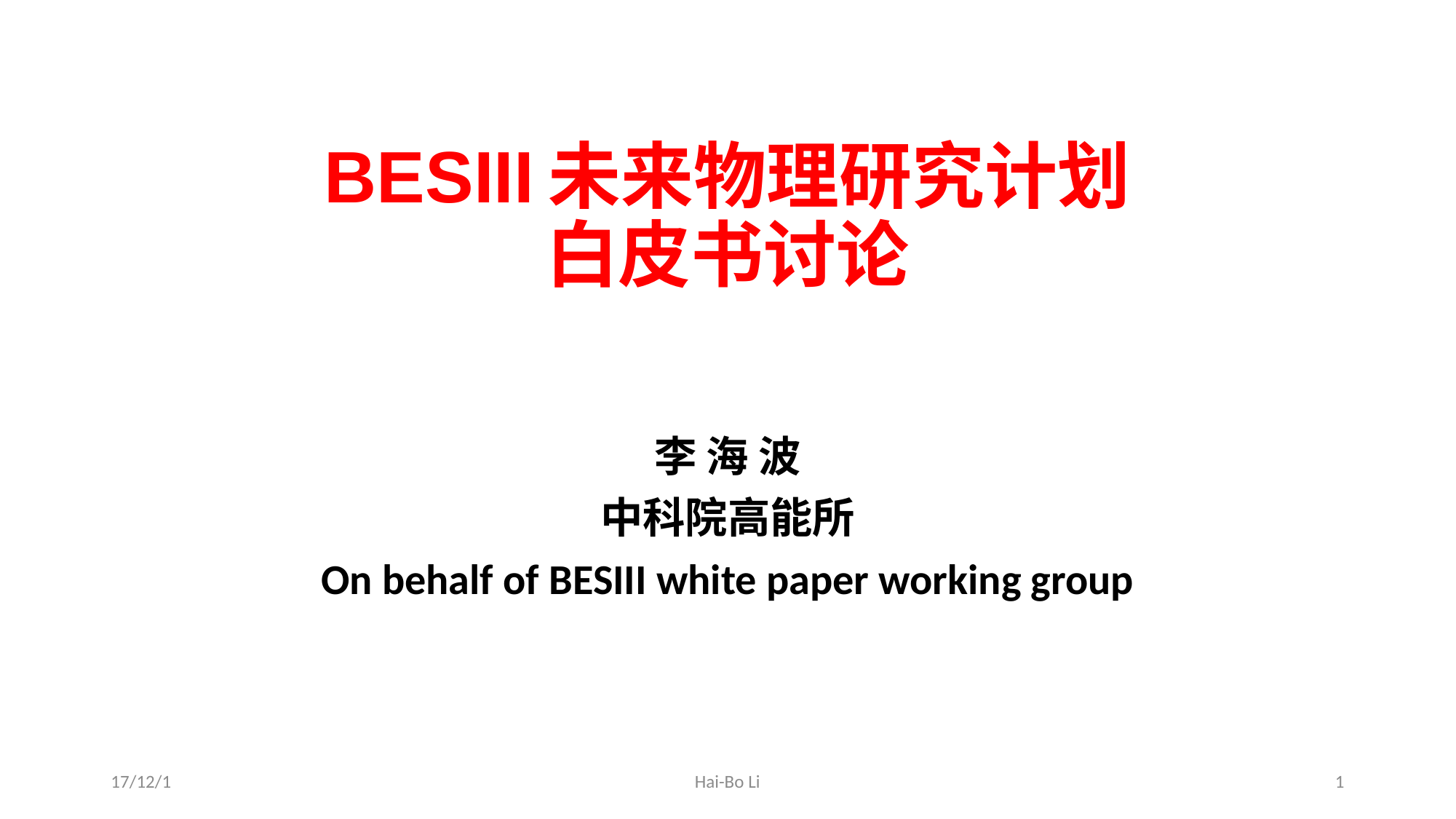

# BESIII未来物理研究计划 白皮书讨论
李 海 波
中科院高能所
On behalf of BESIII white paper working group
17/12/1
Hai-Bo Li
1